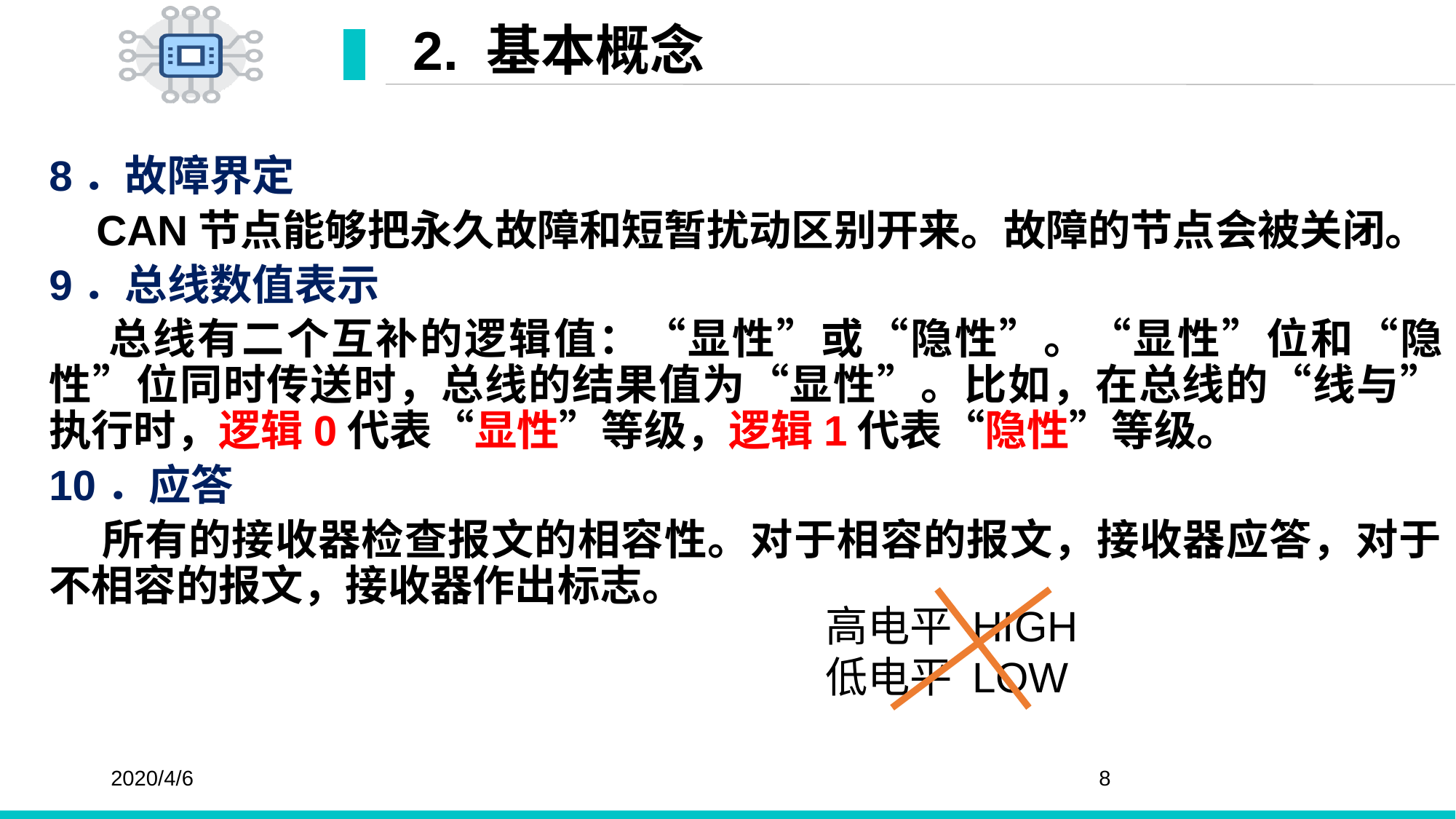

# 2. 基本概念
8．故障界定
    CAN节点能够把永久故障和短暂扰动区别开来。故障的节点会被关闭。
9．总线数值表示
    总线有二个互补的逻辑值：“显性”或“隐性”。“显性”位和“隐性”位同时传送时，总线的结果值为“显性”。比如，在总线的“线与”执行时，逻辑0代表“显性”等级，逻辑1代表“隐性”等级。
10．应答
    所有的接收器检查报文的相容性。对于相容的报文，接收器应答，对于不相容的报文，接收器作出标志。

高电平 HIGH
低电平 LOW
2020/4/6
8